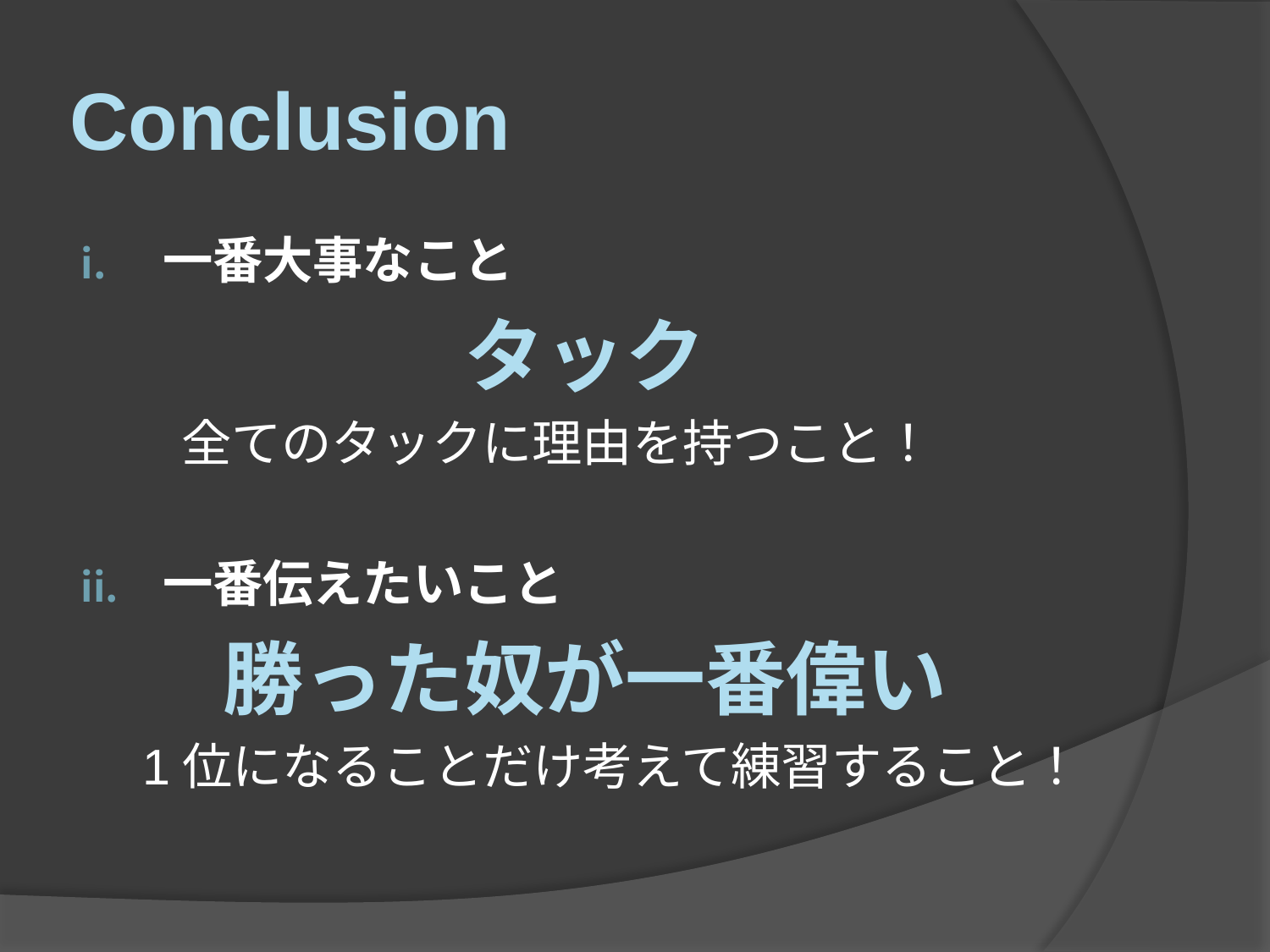

# Conclusion
一番大事なこと
タック
　　全てのタックに理由を持つこと！

一番伝えたいこと
勝った奴が一番偉い
　1位になることだけ考えて練習すること！